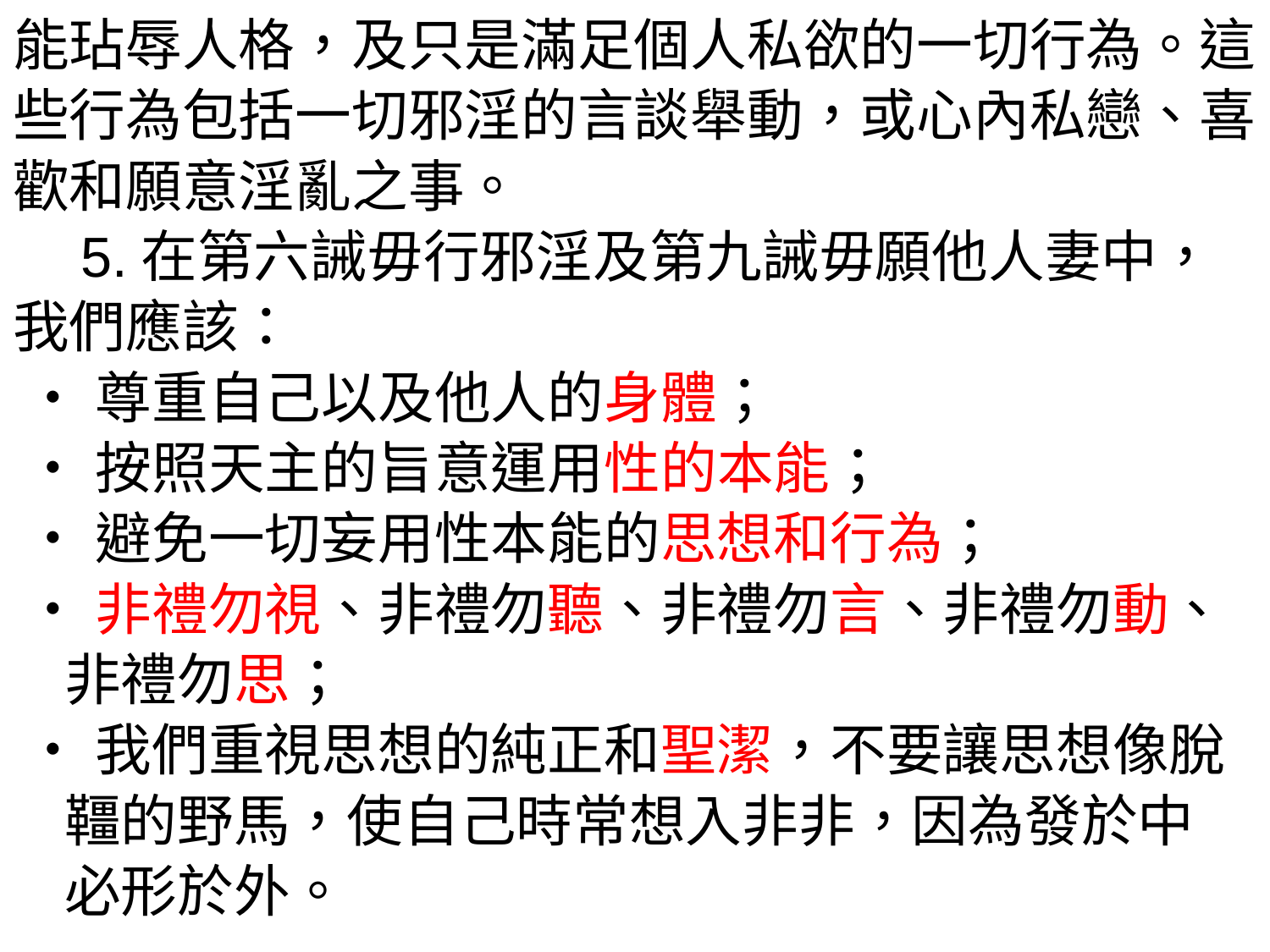

能玷辱人格，及只是滿足個人私欲的一切行為。這些行為包括一切邪淫的言談舉動，或心內私戀、喜歡和願意淫亂之事。
  5.在第六誡毋行邪淫及第九誡毋願他人妻中，我們應該：
 ‧尊重自己以及他人的身體；
 ‧按照天主的旨意運用性的本能；
 ‧避免一切妄用性本能的思想和行為；
 ‧非禮勿視、非禮勿聽、非禮勿言、非禮勿動、
   非禮勿思；
 ‧我們重視思想的純正和聖潔，不要讓思想像脫
   韁的野馬，使自己時常想入非非，因為發於中
   必形於外。